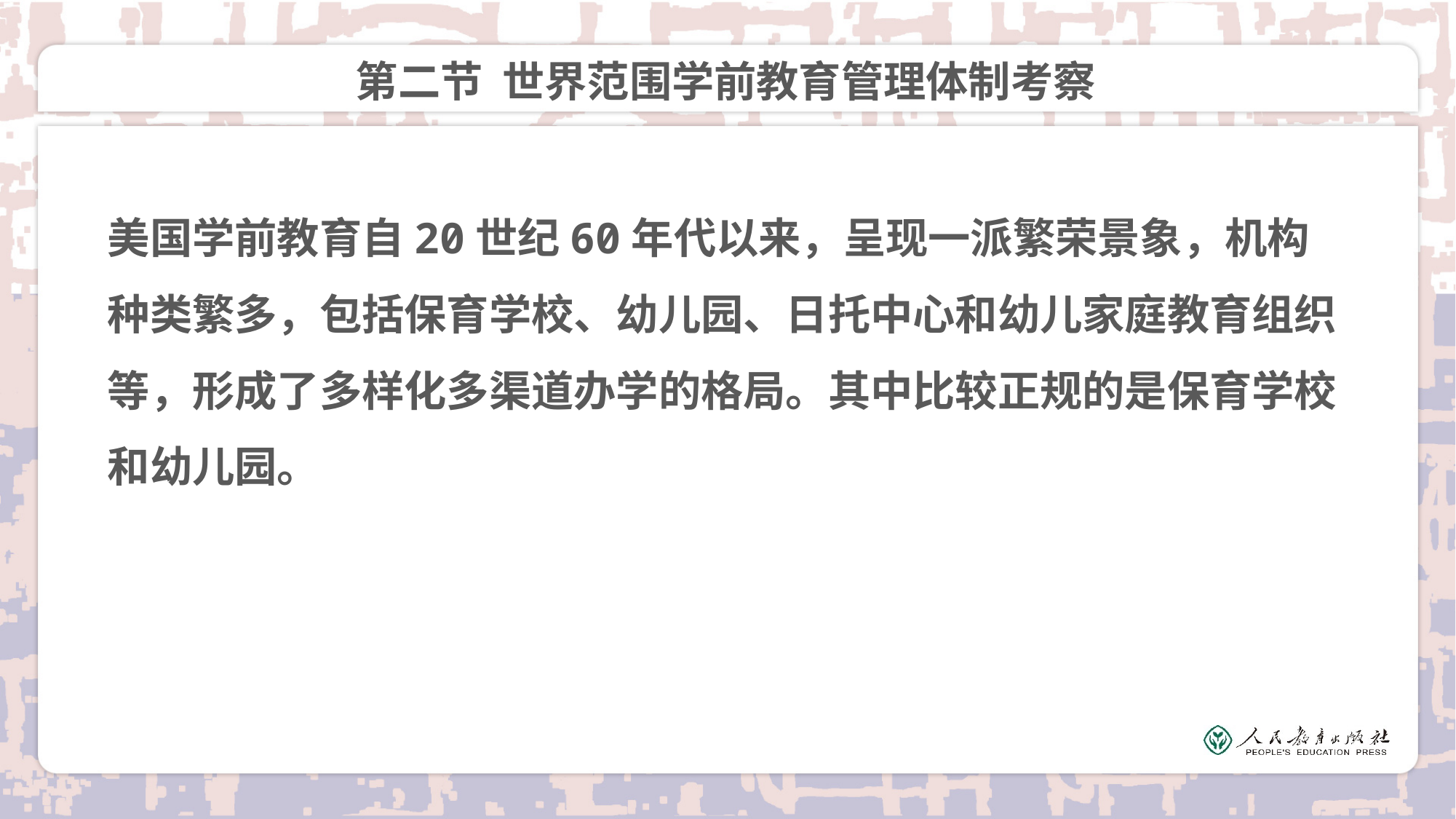

# 第二节  世界范围学前教育管理体制考察
美国学前教育自20世纪60年代以来，呈现一派繁荣景象，机构种类繁多，包括保育学校、幼儿园、日托中心和幼儿家庭教育组织等，形成了多样化多渠道办学的格局。其中比较正规的是保育学校和幼儿园。